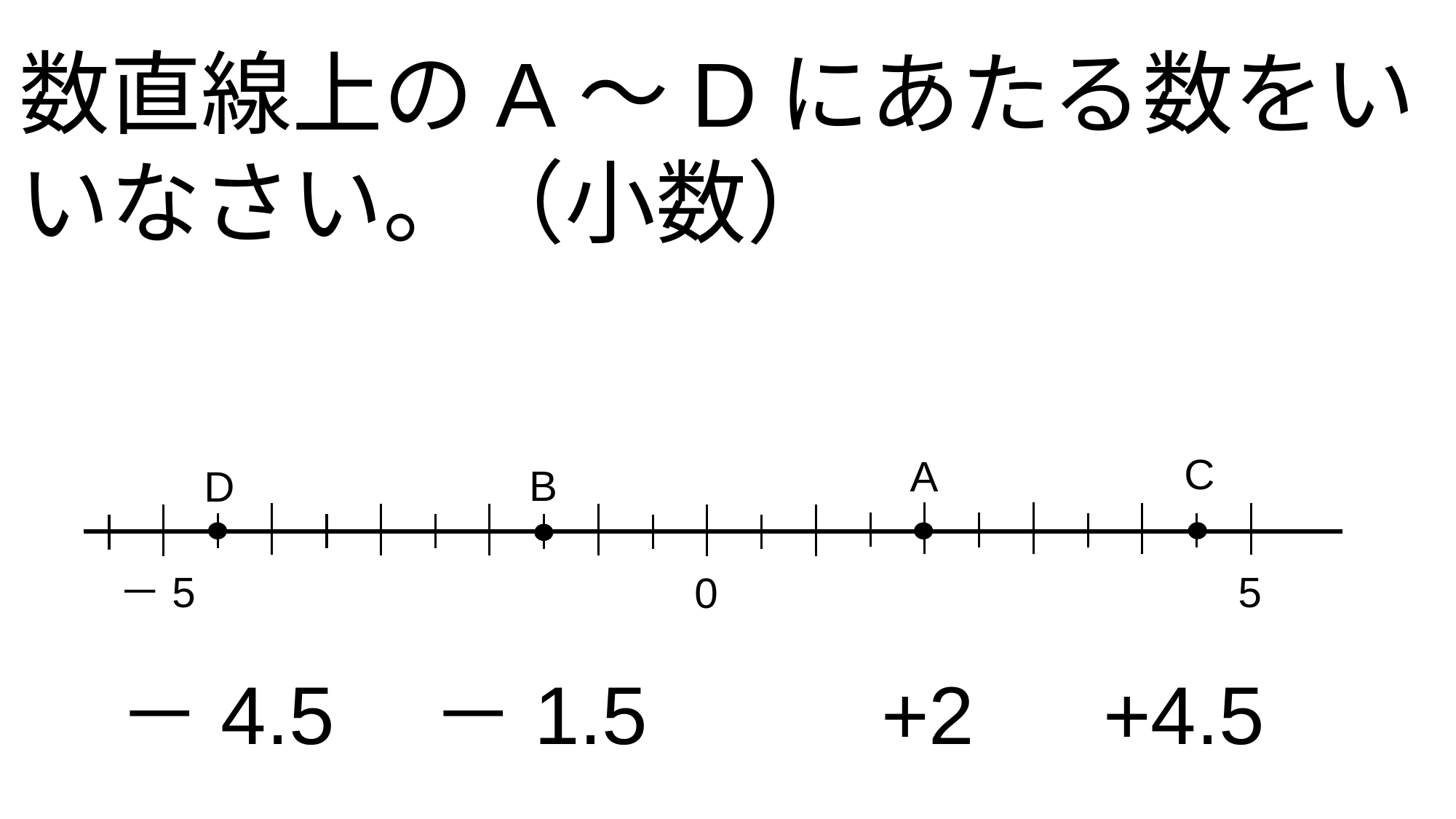

数直線上のA～Dにあたる数をいいなさい。（小数）
C
A
B
D

－5
5
0
－4.5
－1.5
+2
+4.5